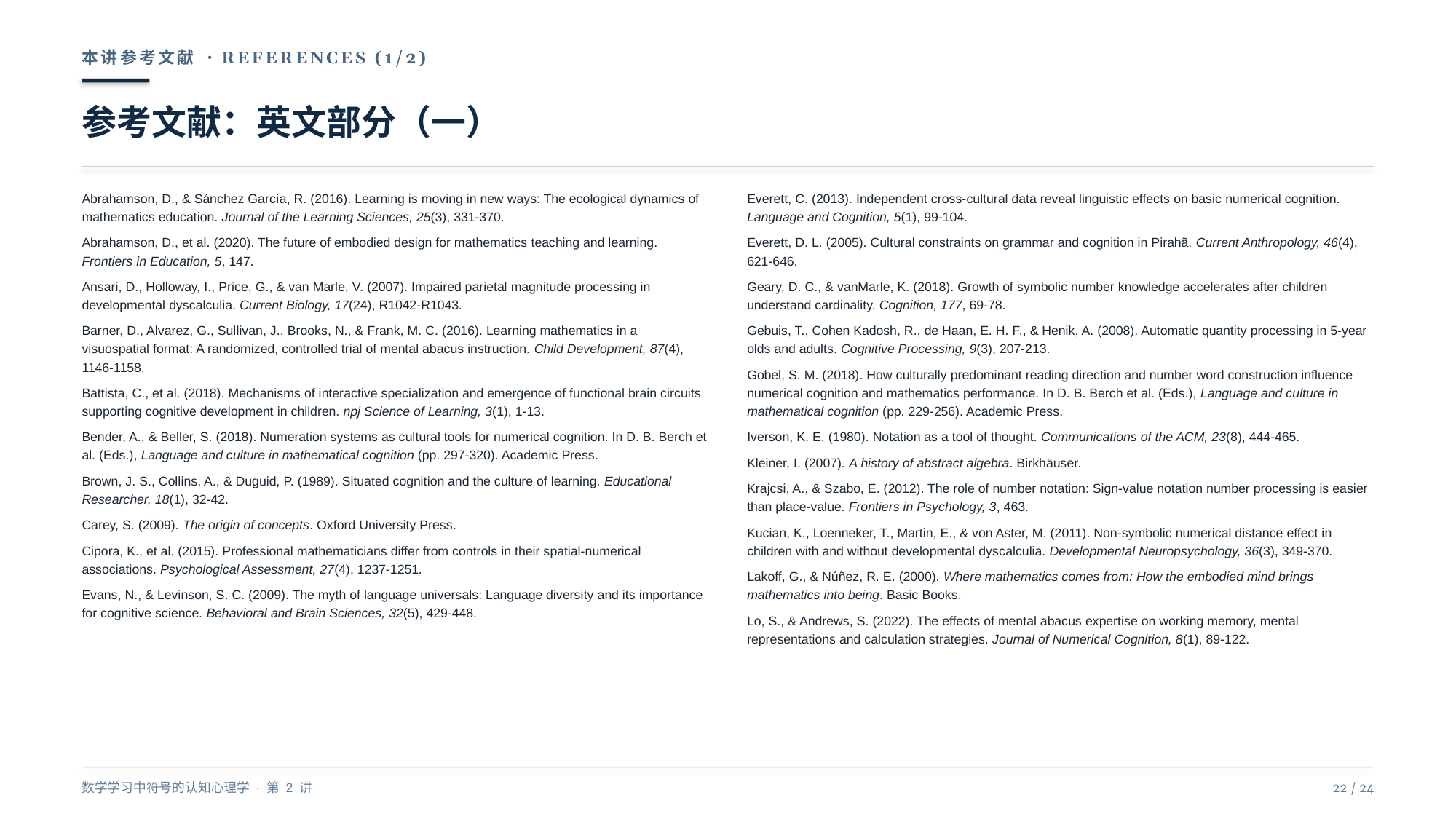

本讲参考文献 · REFERENCES (1/2)

参考文献：英文部分（一）

Abrahamson, D., & Sánchez García, R. (2016). Learning is moving in new ways: The ecological dynamics of mathematics education. Journal of the Learning Sciences, 25(3), 331-370.
Abrahamson, D., et al. (2020). The future of embodied design for mathematics teaching and learning. Frontiers in Education, 5, 147.
Ansari, D., Holloway, I., Price, G., & van Marle, V. (2007). Impaired parietal magnitude processing in developmental dyscalculia. Current Biology, 17(24), R1042-R1043.
Barner, D., Alvarez, G., Sullivan, J., Brooks, N., & Frank, M. C. (2016). Learning mathematics in a visuospatial format: A randomized, controlled trial of mental abacus instruction. Child Development, 87(4), 1146-1158.
Battista, C., et al. (2018). Mechanisms of interactive specialization and emergence of functional brain circuits supporting cognitive development in children. npj Science of Learning, 3(1), 1-13.
Bender, A., & Beller, S. (2018). Numeration systems as cultural tools for numerical cognition. In D. B. Berch et al. (Eds.), Language and culture in mathematical cognition (pp. 297-320). Academic Press.
Brown, J. S., Collins, A., & Duguid, P. (1989). Situated cognition and the culture of learning. Educational Researcher, 18(1), 32-42.
Carey, S. (2009). The origin of concepts. Oxford University Press.
Cipora, K., et al. (2015). Professional mathematicians differ from controls in their spatial-numerical associations. Psychological Assessment, 27(4), 1237-1251.
Evans, N., & Levinson, S. C. (2009). The myth of language universals: Language diversity and its importance for cognitive science. Behavioral and Brain Sciences, 32(5), 429-448.
Everett, C. (2013). Independent cross-cultural data reveal linguistic effects on basic numerical cognition. Language and Cognition, 5(1), 99-104.
Everett, D. L. (2005). Cultural constraints on grammar and cognition in Pirahã. Current Anthropology, 46(4), 621-646.
Geary, D. C., & vanMarle, K. (2018). Growth of symbolic number knowledge accelerates after children understand cardinality. Cognition, 177, 69-78.
Gebuis, T., Cohen Kadosh, R., de Haan, E. H. F., & Henik, A. (2008). Automatic quantity processing in 5-year olds and adults. Cognitive Processing, 9(3), 207-213.
Gobel, S. M. (2018). How culturally predominant reading direction and number word construction influence numerical cognition and mathematics performance. In D. B. Berch et al. (Eds.), Language and culture in mathematical cognition (pp. 229-256). Academic Press.
Iverson, K. E. (1980). Notation as a tool of thought. Communications of the ACM, 23(8), 444-465.
Kleiner, I. (2007). A history of abstract algebra. Birkhäuser.
Krajcsi, A., & Szabo, E. (2012). The role of number notation: Sign-value notation number processing is easier than place-value. Frontiers in Psychology, 3, 463.
Kucian, K., Loenneker, T., Martin, E., & von Aster, M. (2011). Non-symbolic numerical distance effect in children with and without developmental dyscalculia. Developmental Neuropsychology, 36(3), 349-370.
Lakoff, G., & Núñez, R. E. (2000). Where mathematics comes from: How the embodied mind brings mathematics into being. Basic Books.
Lo, S., & Andrews, S. (2022). The effects of mental abacus expertise on working memory, mental representations and calculation strategies. Journal of Numerical Cognition, 8(1), 89-122.

数学学习中符号的认知心理学 · 第 2 讲
22 / 24